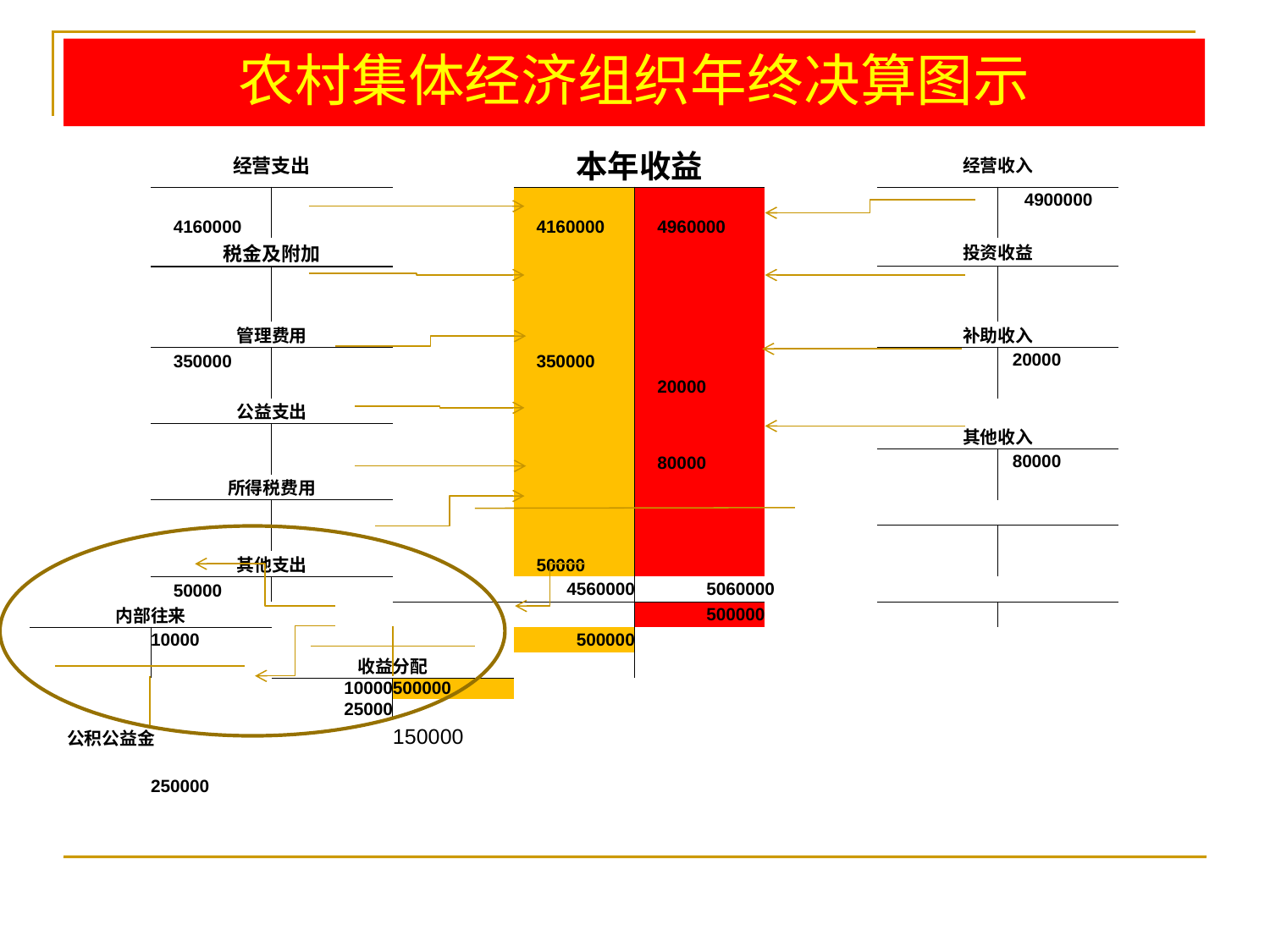

# 农村集体经济组织年终决算图示
|  |  |  |  |  |  |  |  |  |  |
| --- | --- | --- | --- | --- | --- | --- | --- | --- | --- |
|  | 经营支出 |  |  | 本年收益 |  |  | 经营收入 |  |  |
|  |  |  |  |  |  |  |  | 4900000 |  |
|  | 4160000 |  |  | 4160000 | 4960000 |  |  |  |  |
|  | 税金及附加 |  |  |  |  |  | 投资收益 |  |  |
|  |  |  |  |  |  |  |  |  |  |
|  |  |  |  |  |  |  |  |  |  |
|  | 管理费用 |  |  |  |  |  | 补助收入 |  |  |
|  | 350000 |  |  | 350000 |  |  |  | 20000 |  |
|  |  |  |  |  | 20000 |  |  |  |  |
|  | 公益支出 |  |  |  |  |  |  |  |  |
|  |  |  |  |  |  |  | 其他收入 |  |  |
|  |  |  |  |  | 80000 |  |  | 80000 |  |
|  | 所得税费用 |  |  |  |  |  |  |  |  |
|  |  |  |  |  |  |  |  |  |  |
|  |  |  |  |  |  |  |  |  |  |
|  | 其他支出 |  |  | 50000 |  |  |  |  |  |
|  | 50000 |  |  | 4560000 | 506000 | 0 |  |  |  |
| 内部往来 |  |  |  |  | 500000 |  |  |  |  |
|  | 10000 |  |  | 500000 |  |  |  |  |  |
|  |  | 收益分配 |  |  |  |  |  |  |  |
|  |  | 10000 | 500000 |  |  |  |  |  |  |
|  |  | 25000 |  |  |  |  |  |  |  |
| 公积公益金 |  |  | 150000 |  |  |  |  |  |  |
|  |  |  |  |  |  |  |  |  |  |
|  | 250000 |  |  |  |  |  |  |  |  |
|  |  |  |  |  |  |  |  |  |  |
|  |  |  |  |  |  |  |  |  |  |